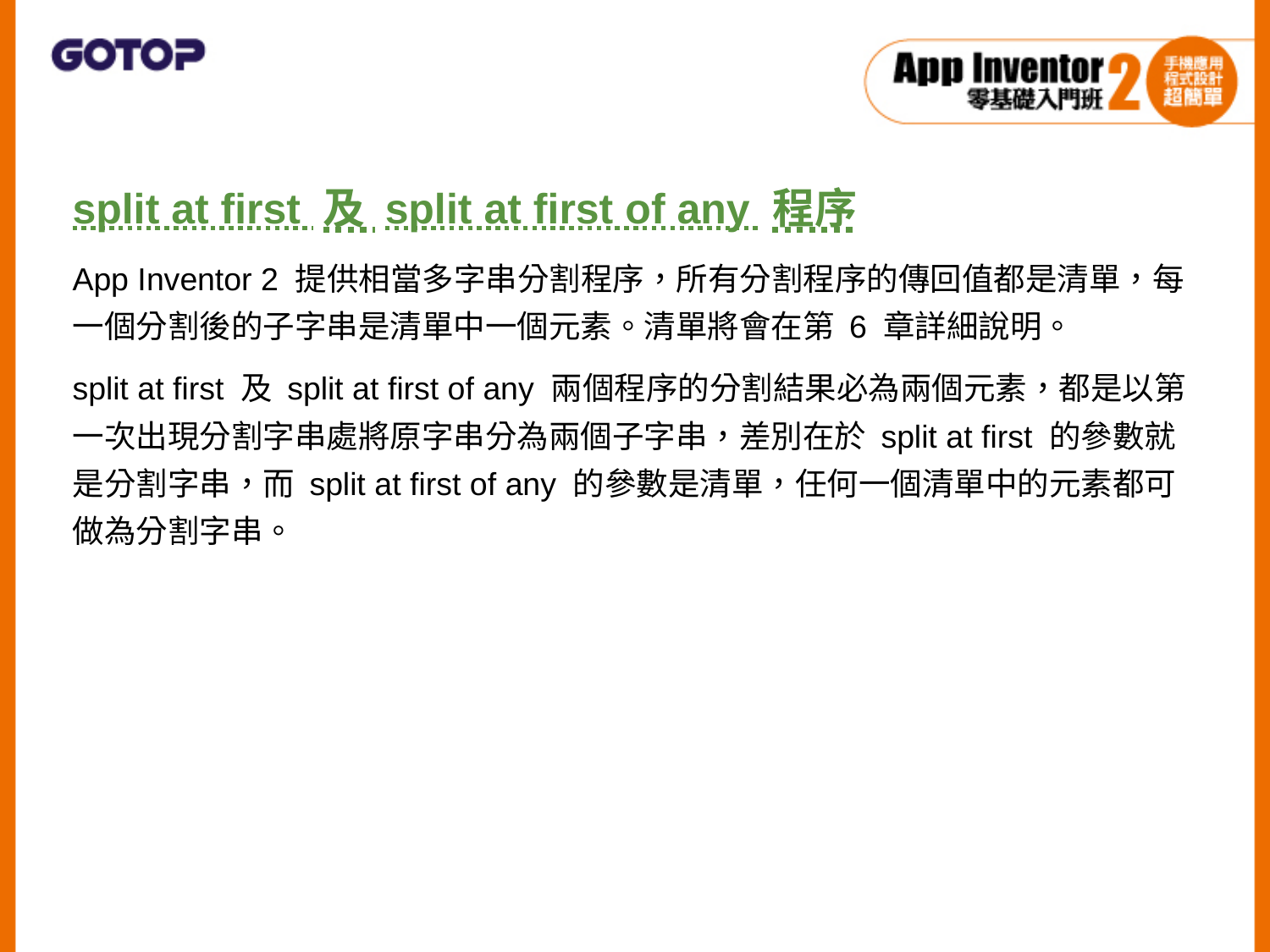

split at ﬁrst 及 split at ﬁrst of any 程序
App Inventor 2 提供相當多字串分割程序，所有分割程序的傳回值都是清單，每一個分割後的子字串是清單中一個元素。清單將會在第 6 章詳細說明。
split at ﬁrst 及 split at ﬁrst of any 兩個程序的分割結果必為兩個元素，都是以第一次出現分割字串處將原字串分為兩個子字串，差別在於 split at ﬁrst 的參數就是分割字串，而 split at ﬁrst of any 的參數是清單，任何一個清單中的元素都可做為分割字串。